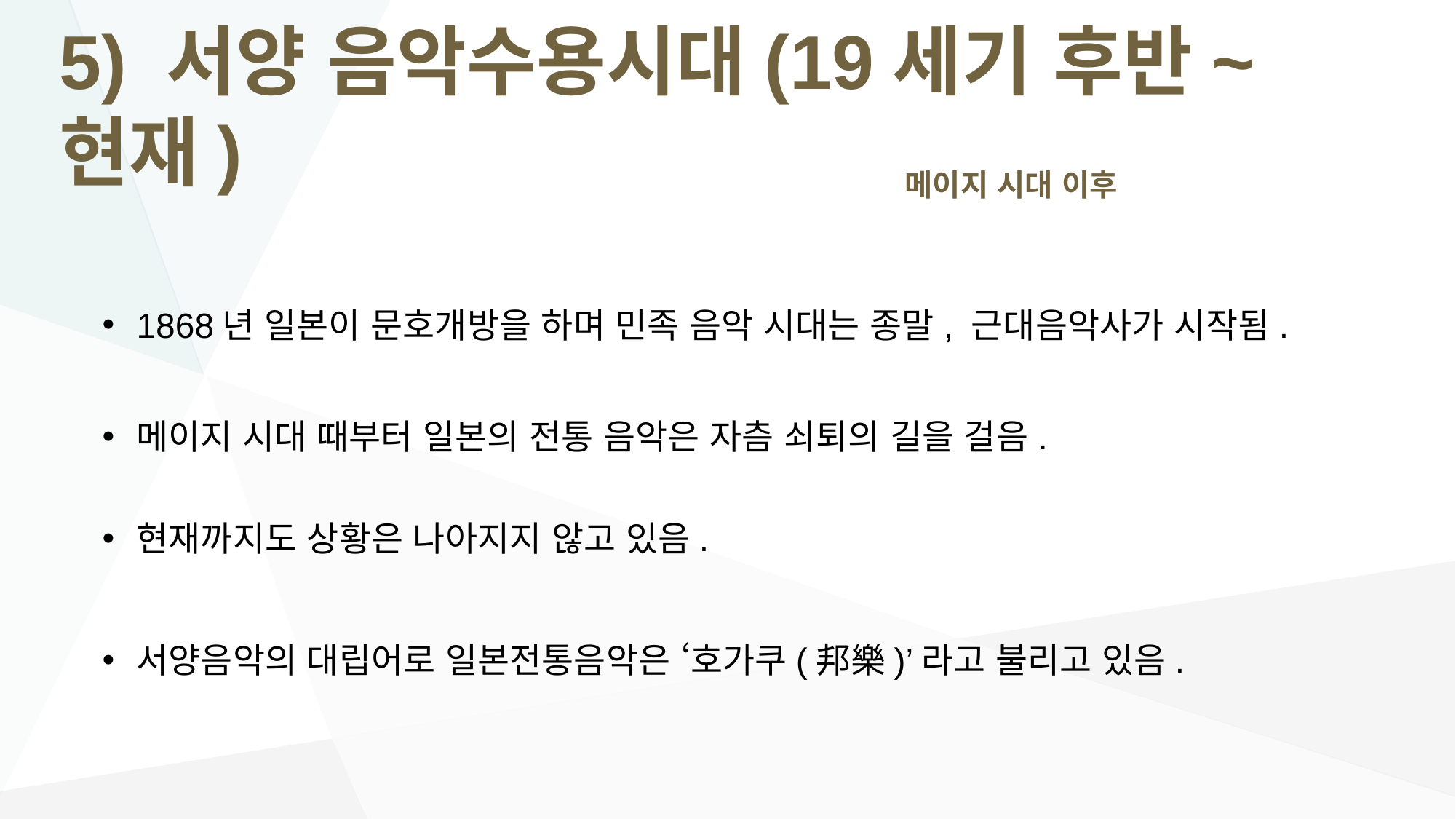

5) 서양 음악수용시대(19세기 후반~현재)
메이지 시대 이후
1868년 일본이 문호개방을 하며 민족 음악 시대는 종말, 근대음악사가 시작됨.
메이지 시대 때부터 일본의 전통 음악은 자츰 쇠퇴의 길을 걸음.
현재까지도 상황은 나아지지 않고 있음.
서양음악의 대립어로 일본전통음악은 ‘호가쿠(邦樂)’라고 불리고 있음.